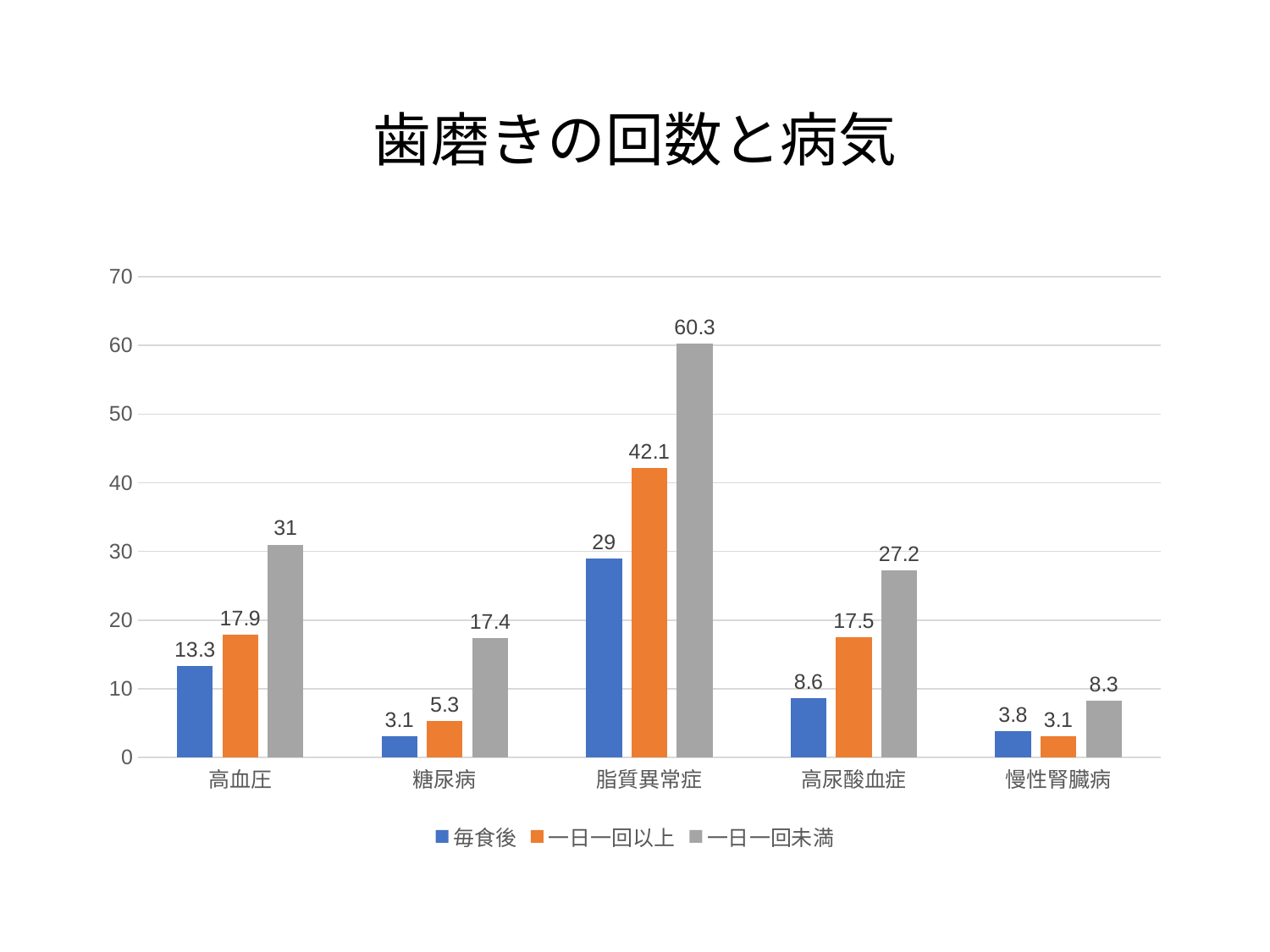

# 歯磨きの回数と病気

### Chart

| Category | 毎食後 | 一日一回以上 | 一日一回未満 |
|---|---|---|---|
| 高血圧 | 13.3 | 17.9 | 31.0 |
| 糖尿病 | 3.1 | 5.3 | 17.4 |
| 脂質異常症 | 29.0 | 42.1 | 60.3 |
| 高尿酸血症 | 8.6 | 17.5 | 27.2 |
| 慢性腎臓病 | 3.8 | 3.1 | 8.3 |